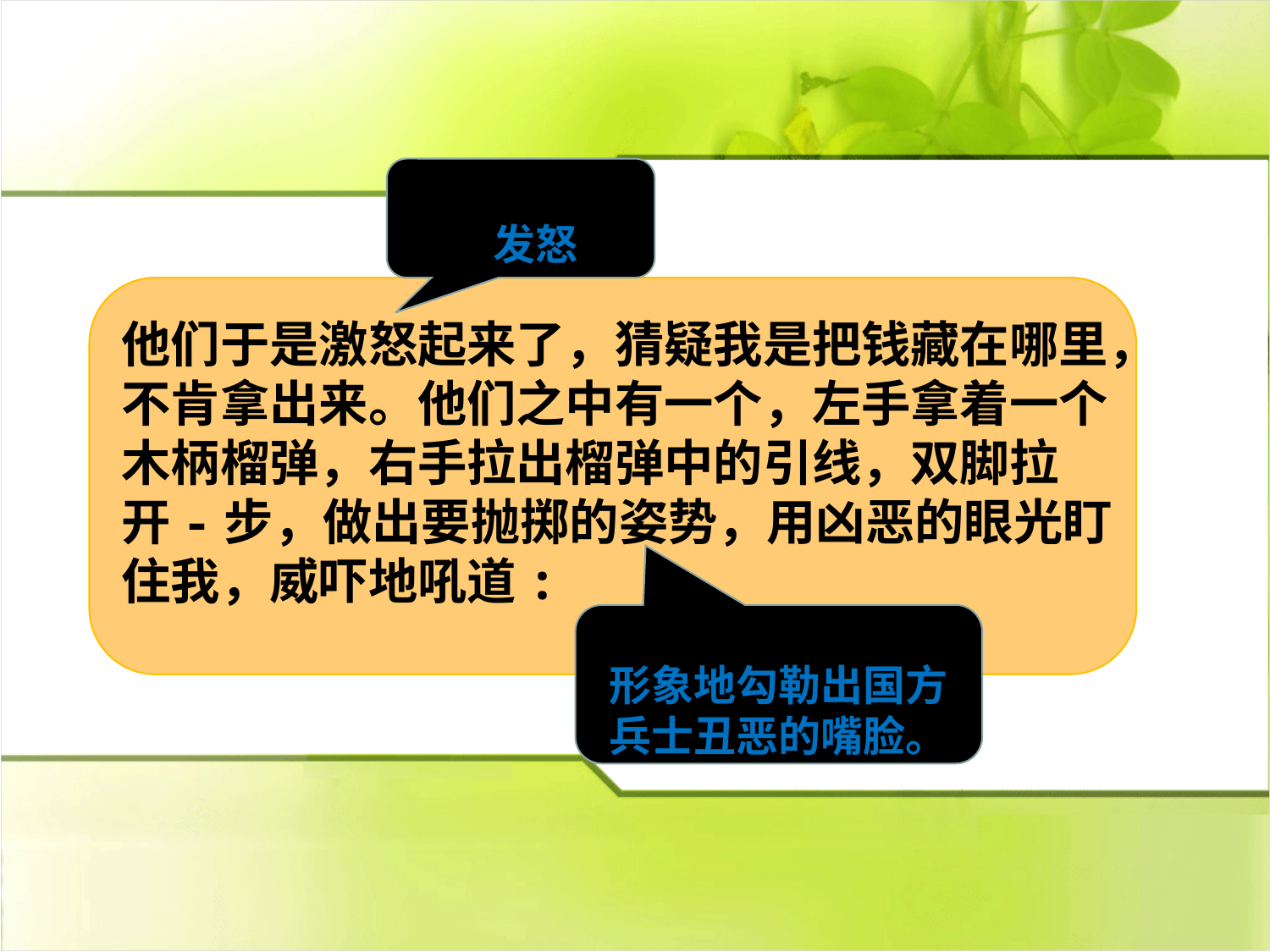

近义词：
  发怒

他们于是激怒起来了，猜疑我是把钱藏在哪里，不肯拿出来。他们之中有一个，左手拿着一个木柄榴弹，右手拉出榴弹中的引线，双脚拉开-步，做出要抛掷的姿势，用凶恶的眼光盯住我，威吓地吼道:
行为描写：
形象地勾勒出国方兵士丑恶的嘴脸。